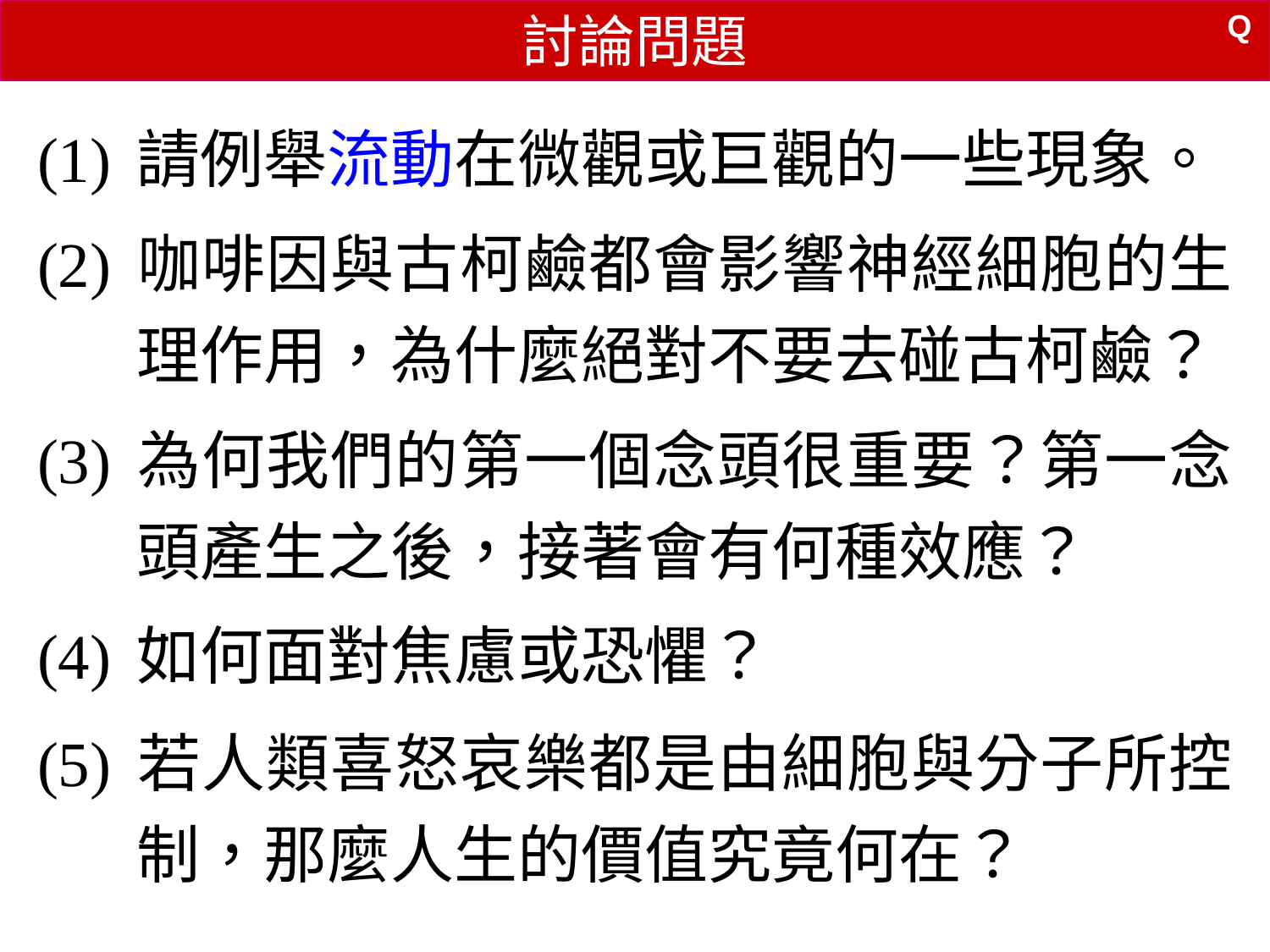

討論問題
Q
(1)	請例舉流動在微觀或巨觀的一些現象。
(2)	咖啡因與古柯鹼都會影響神經細胞的生理作用，為什麼絕對不要去碰古柯鹼？
(3)	為何我們的第一個念頭很重要？第一念頭產生之後，接著會有何種效應？
(4)	如何面對焦慮或恐懼？
(5)	若人類喜怒哀樂都是由細胞與分子所控制，那麼人生的價值究竟何在？